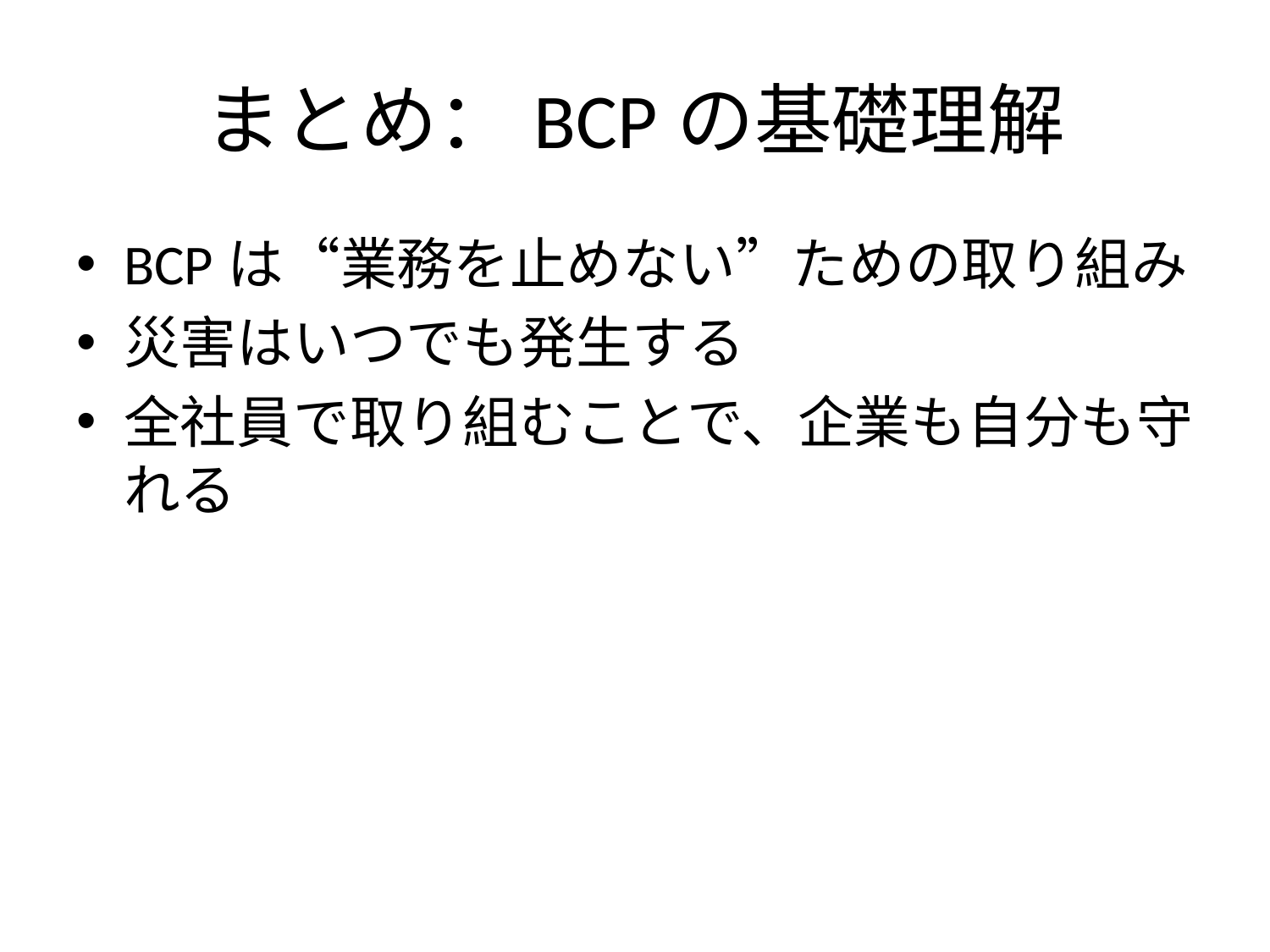

# まとめ：BCPの基礎理解
BCPは“業務を止めない”ための取り組み
災害はいつでも発生する
全社員で取り組むことで、企業も自分も守れる